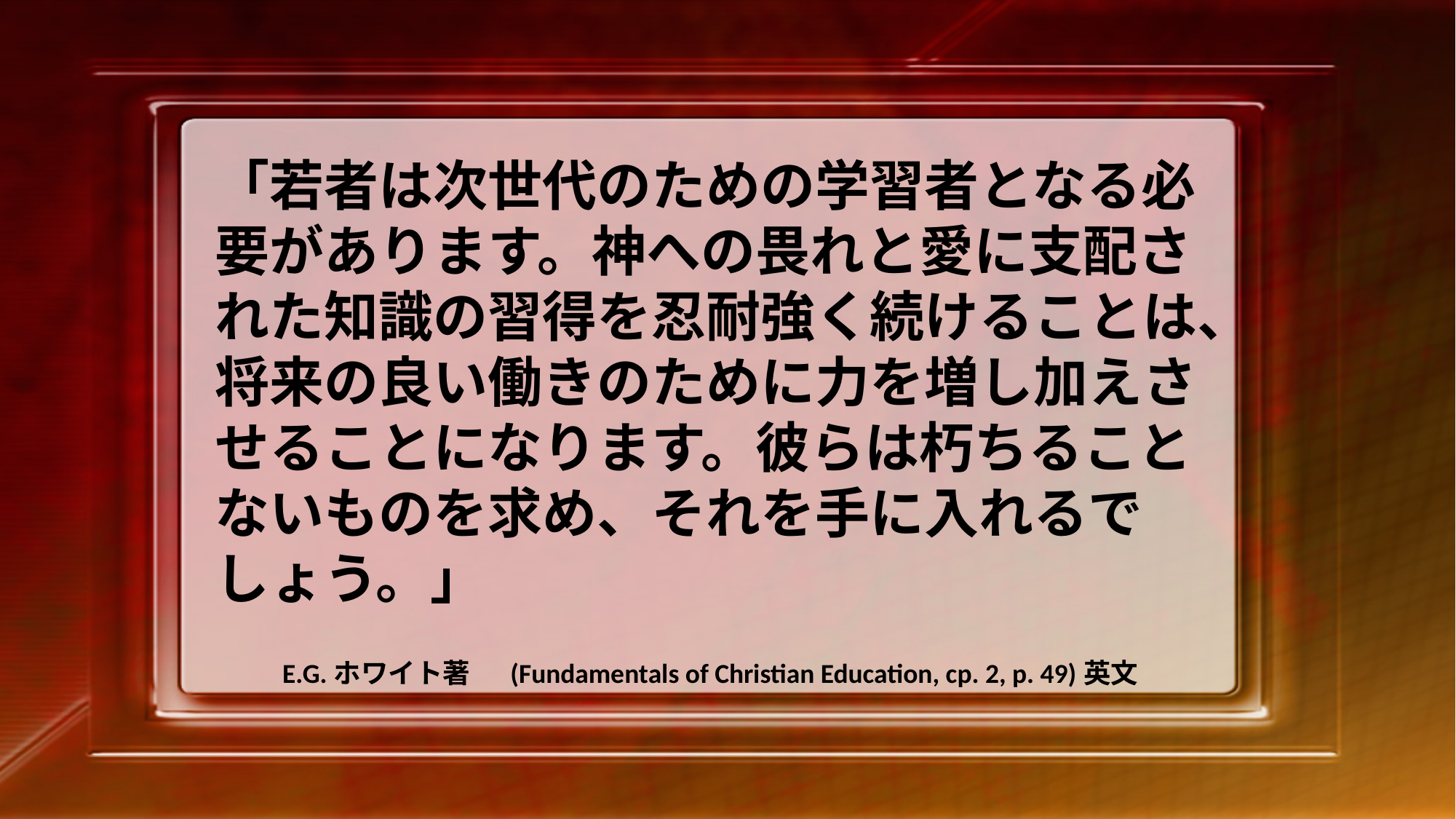

「若者は次世代のための学習者となる必要があります。神への畏れと愛に支配された知識の習得を忍耐強く続けることは、将来の良い働きのために力を増し加えさせることになります。彼らは朽ちることないものを求め、それを手に入れるでしょう。」
E.G.ホワイト著　 (Fundamentals of Christian Education, cp. 2, p. 49)英文